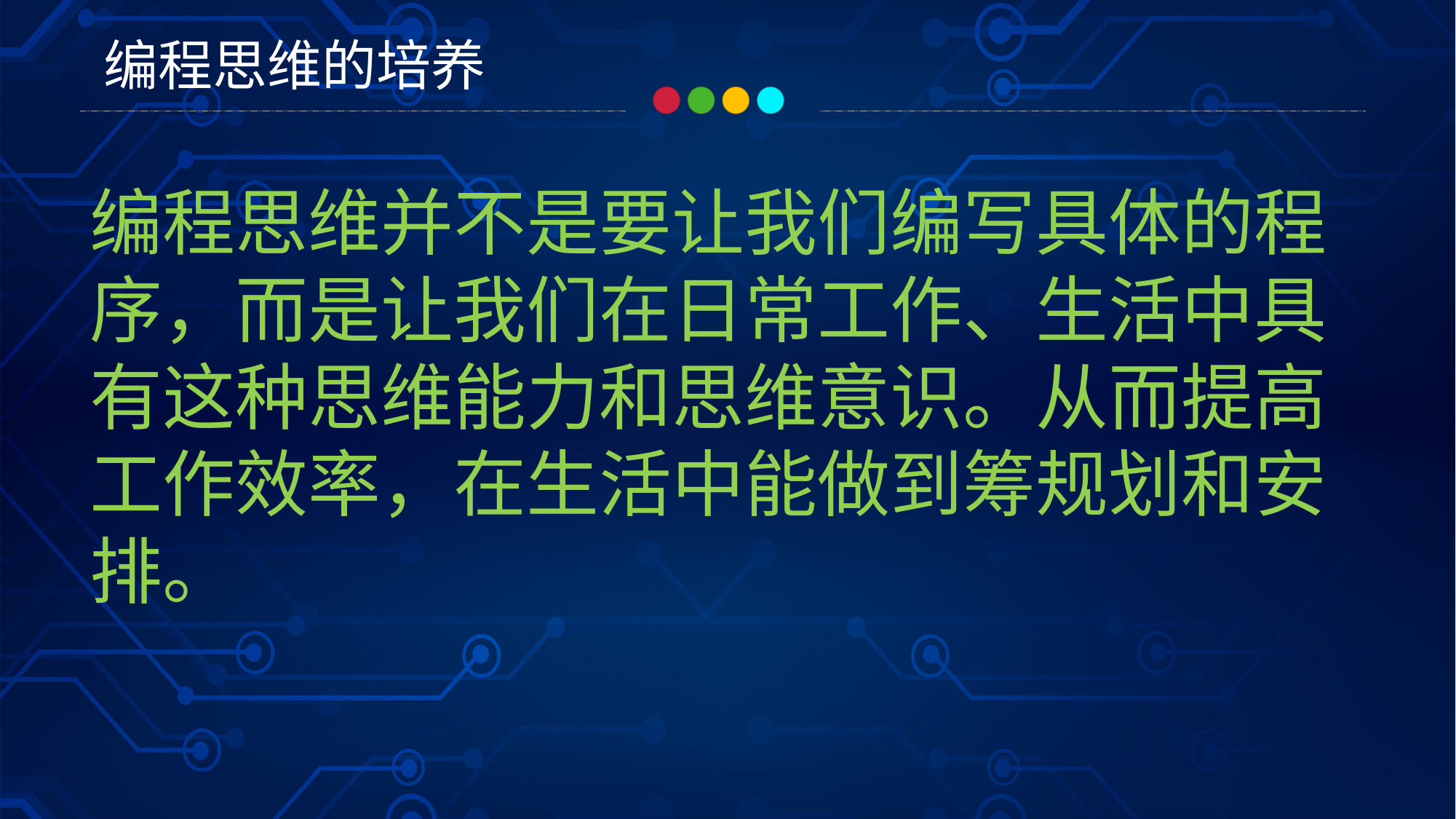

编程思维的培养
编程思维并不是要让我们编写具体的程序，而是让我们在日常工作、生活中具有这种思维能力和思维意识。从而提高工作效率，在生活中能做到筹规划和安排。